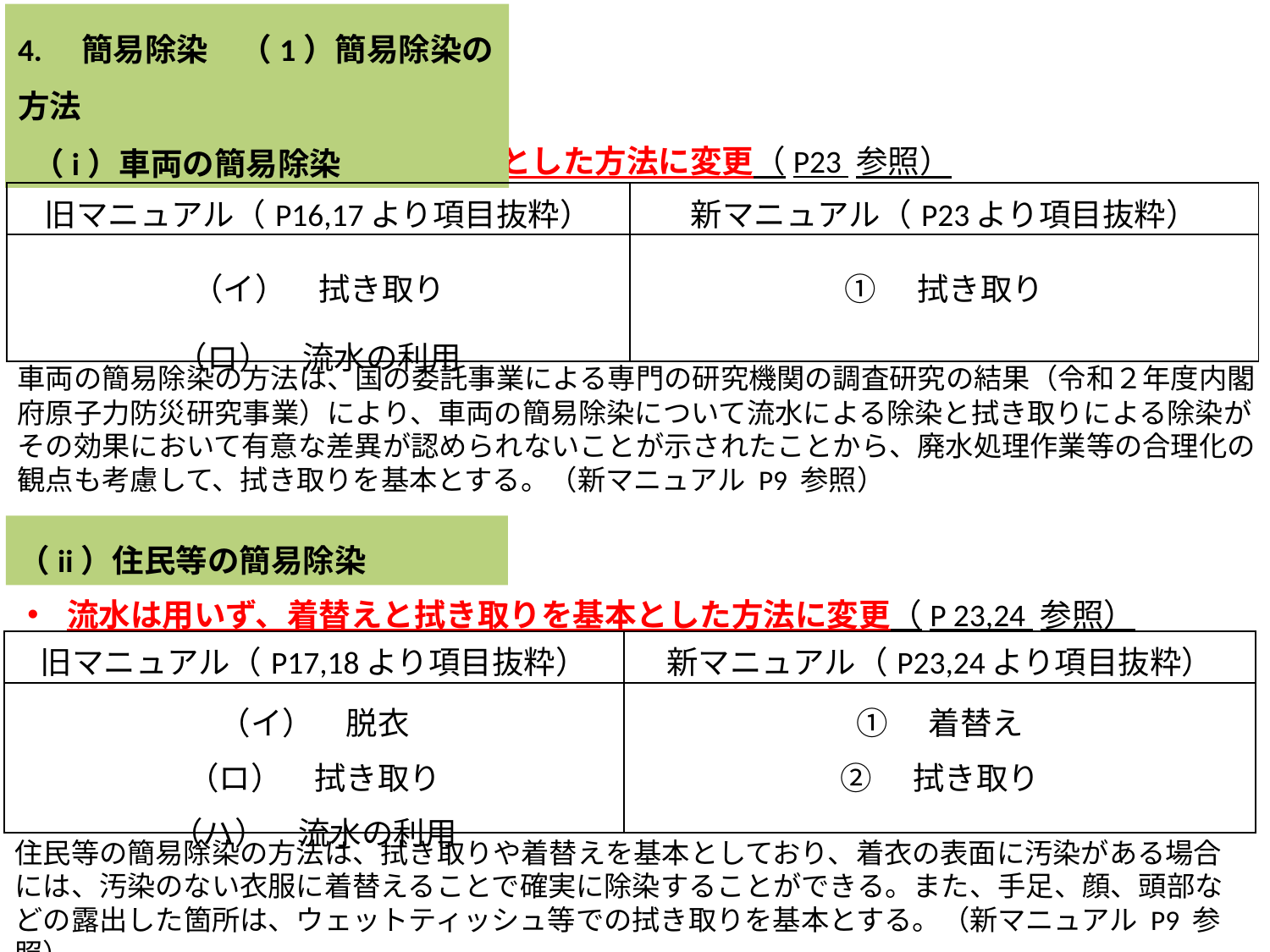

4.　簡易除染　（1）簡易除染の方法
 （i）車両の簡易除染
流水は用いず、拭き取りを基本とした方法に変更（P23 参照）
| 旧マニュアル（P16,17より項目抜粋） | 新マニュアル（P23より項目抜粋） |
| --- | --- |
| （イ）　拭き取り （ロ）　流水の利用 | ①　拭き取り |
車両の簡易除染の方法は、国の委託事業による専門の研究機関の調査研究の結果（令和２年度内閣府原子力防災研究事業）により、車両の簡易除染について流水による除染と拭き取りによる除染がその効果において有意な差異が認められないことが示されたことから、廃水処理作業等の合理化の観点も考慮して、拭き取りを基本とする。（新マニュアル P9 参照）

（ii）住民等の簡易除染
流水は用いず、着替えと拭き取りを基本とした方法に変更（P 23,24 参照）
| 旧マニュアル（P17,18より項目抜粋） | 新マニュアル（P23,24より項目抜粋） |
| --- | --- |
| （イ）　脱衣 （ロ）　拭き取り （ハ）　流水の利用 | ①　着替え ②　拭き取り |
住民等の簡易除染の方法は、拭き取りや着替えを基本としており、着衣の表面に汚染がある場合には、汚染のない衣服に着替えることで確実に除染することができる。また、手足、顔、頭部などの露出した箇所は、ウェットティッシュ等での拭き取りを基本とする。（新マニュアル P9 参照）